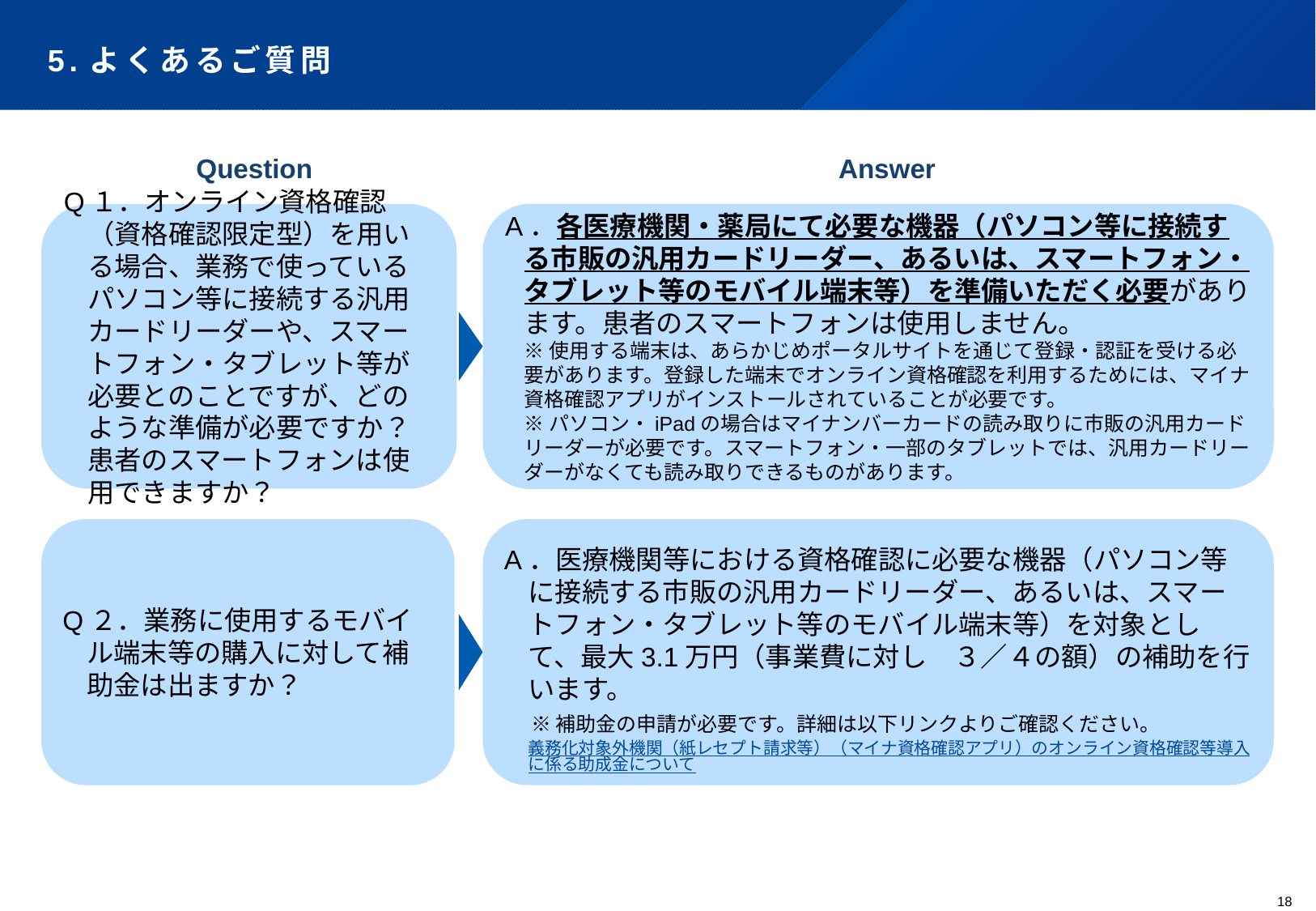

# 5.よくあるご質問
Question
Answer
A．各医療機関・薬局にて必要な機器（パソコン等に接続する市販の汎用カードリーダー、あるいは、スマートフォン・タブレット等のモバイル端末等）を準備いただく必要があります。患者のスマートフォンは使用しません。
※ 使用する端末は、あらかじめポータルサイトを通じて登録・認証を受ける必要があります。登録した端末でオンライン資格確認を利用するためには、マイナ資格確認アプリがインストールされていることが必要です。
※ パソコン・iPadの場合はマイナンバーカードの読み取りに市販の汎用カードリーダーが必要です。スマートフォン・一部のタブレットでは、汎用カードリーダーがなくても読み取りできるものがあります。
Q１．オンライン資格確認（資格確認限定型）を用いる場合、業務で使っているパソコン等に接続する汎用カードリーダーや、スマートフォン・タブレット等が必要とのことですが、どのような準備が必要ですか？患者のスマートフォンは使用できますか？

Q２．業務に使用するモバイル端末等の購入に対して補助金は出ますか？
A．医療機関等における資格確認に必要な機器（パソコン等に接続する市販の汎用カードリーダー、あるいは、スマートフォン・タブレット等のモバイル端末等）を対象として、最大3.1万円（事業費に対し　３／４の額）の補助を行います。
　※ 補助金の申請が必要です。詳細は以下リンクよりご確認ください。
義務化対象外機関（紙レセプト請求等）（マイナ資格確認アプリ）のオンライン資格確認等導入に係る助成金について